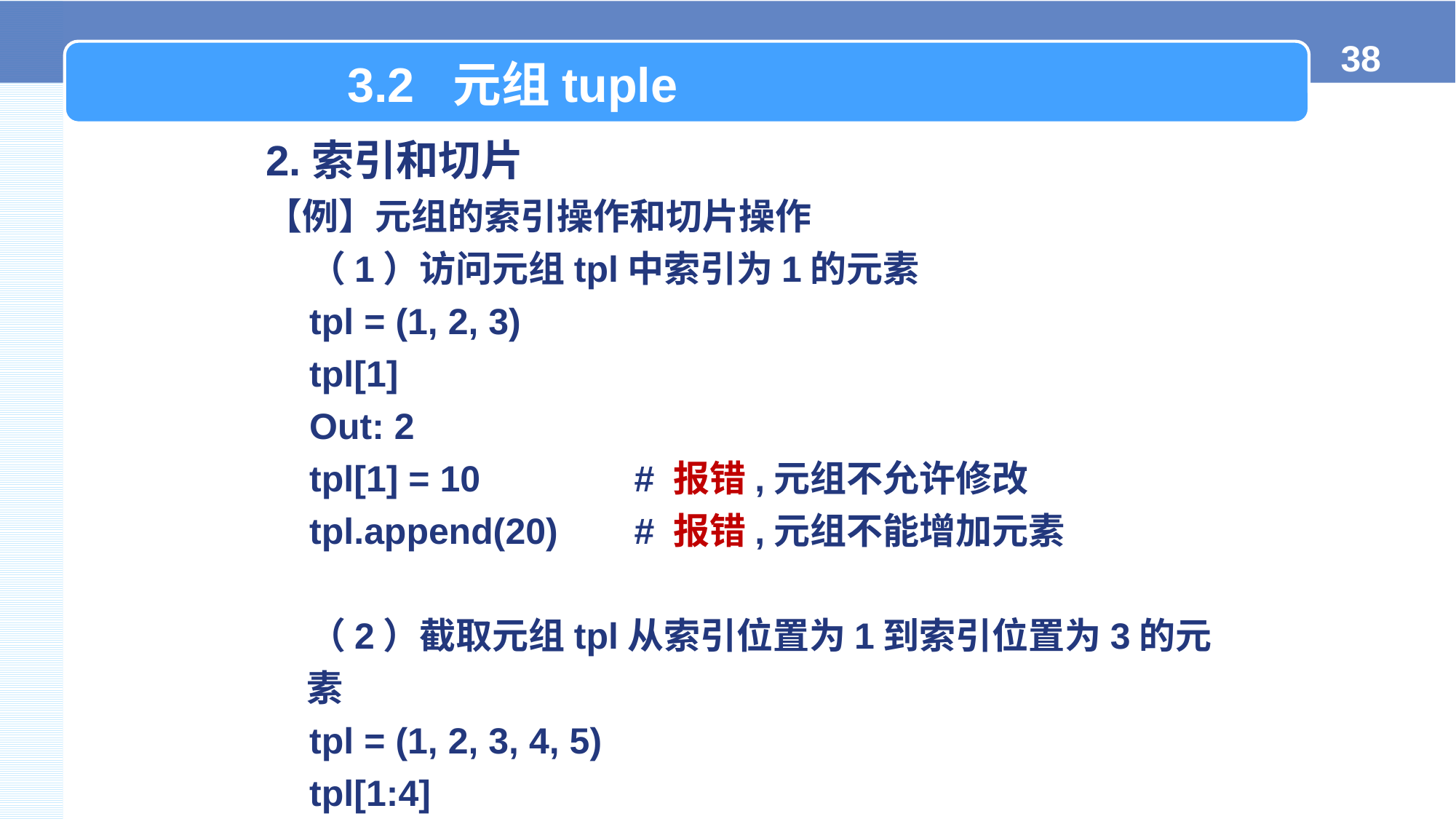

3.2  元组tuple
2.索引和切片
【例】元组的索引操作和切片操作
（1）访问元组tpl中索引为1的元素
tpl = (1, 2, 3)
tpl[1]
Out: 2
tpl[1] = 10   		# 报错,元组不允许修改
tpl.append(20)   	# 报错,元组不能增加元素

（2）截取元组tpl从索引位置为1到索引位置为3的元素
tpl = (1, 2, 3, 4, 5)
tpl[1:4]
Out: (2, 3, 4)